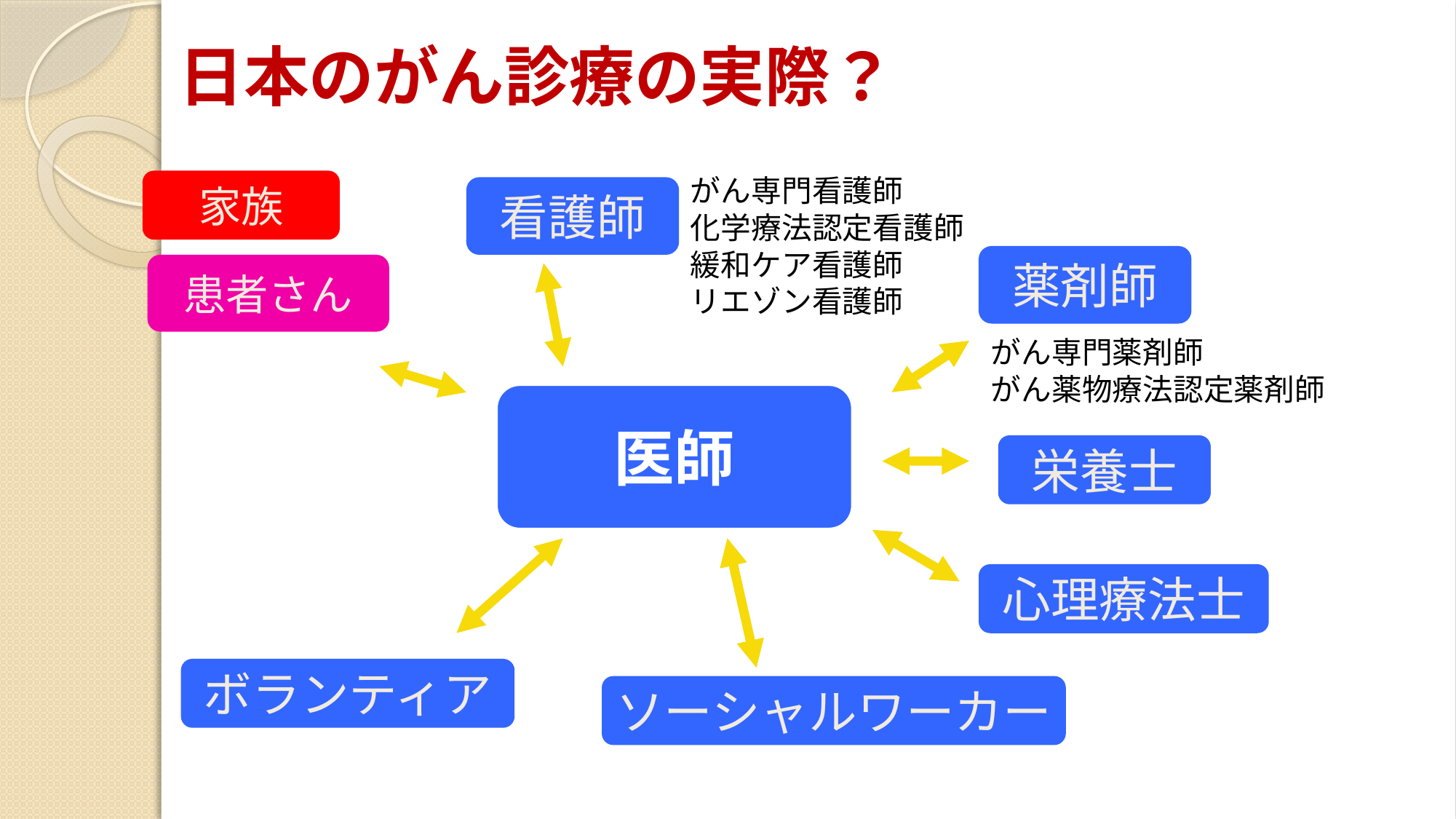

# 日本のがん診療の実際？
家族
看護師
がん専門看護師
化学療法認定看護師
緩和ケア看護師
リエゾン看護師

薬剤師
患者さん

がん専門薬剤師
がん薬物療法認定薬剤師

医師
栄養士

心理療法士
ボランティア
ソーシャルワーカー